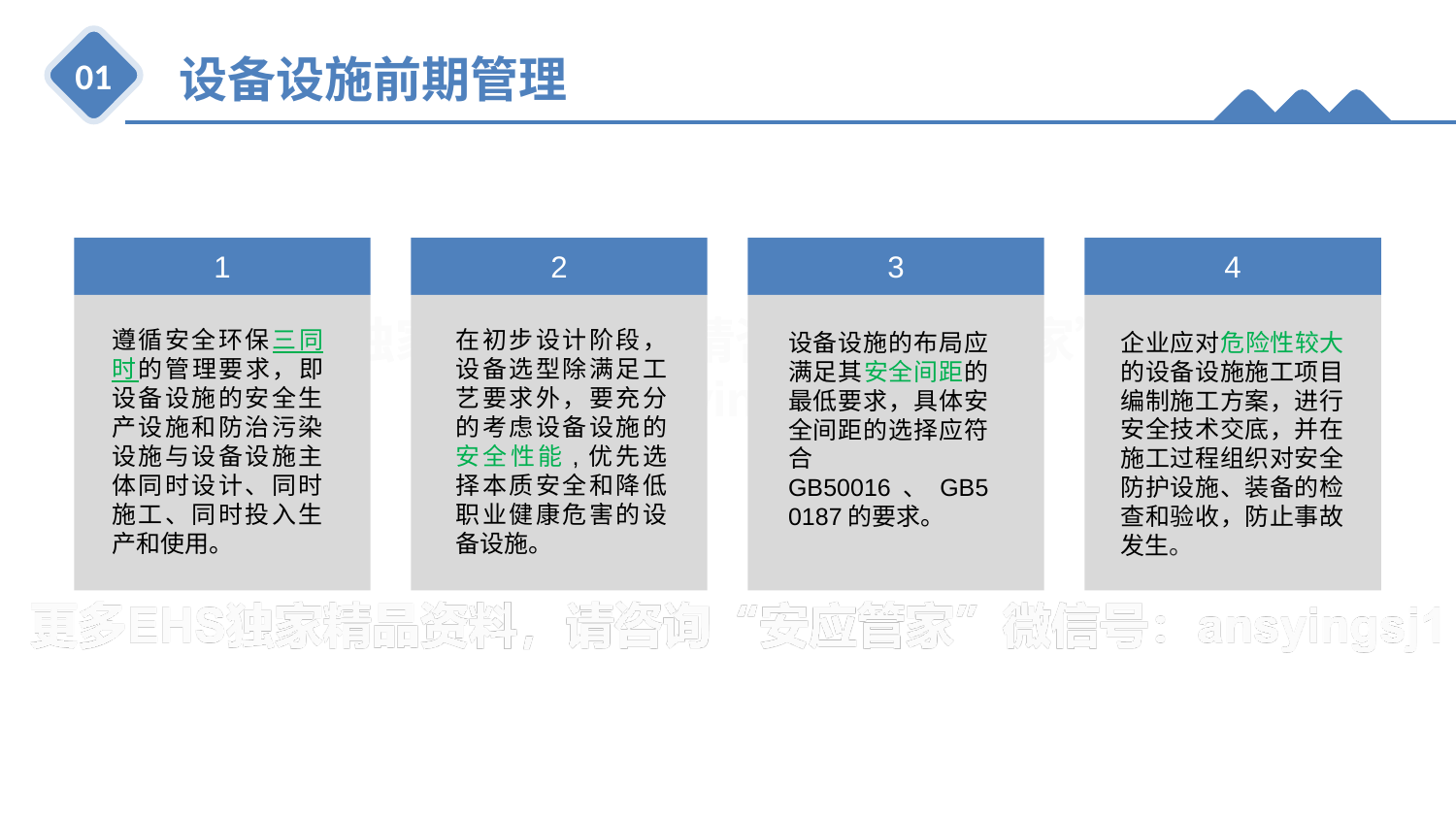

设备设施前期管理
01

1
2
3
4
遵循安全环保三同时的管理要求，即设备设施的安全生产设施和防治污染设施与设备设施主体同时设计、同时施工、同时投入生产和使用。
在初步设计阶段，设备选型除满足工艺要求外，要充分的考虑设备设施的安全性能,优先选择本质安全和降低职业健康危害的设备设施。
设备设施的布局应满足其安全间距的最低要求，具体安全间距的选择应符合GB50016、GB50187的要求。
企业应对危险性较大的设备设施施工项目编制施工方案，进行安全技术交底，并在施工过程组织对安全防护设施、装备的检查和验收，防止事故发生。